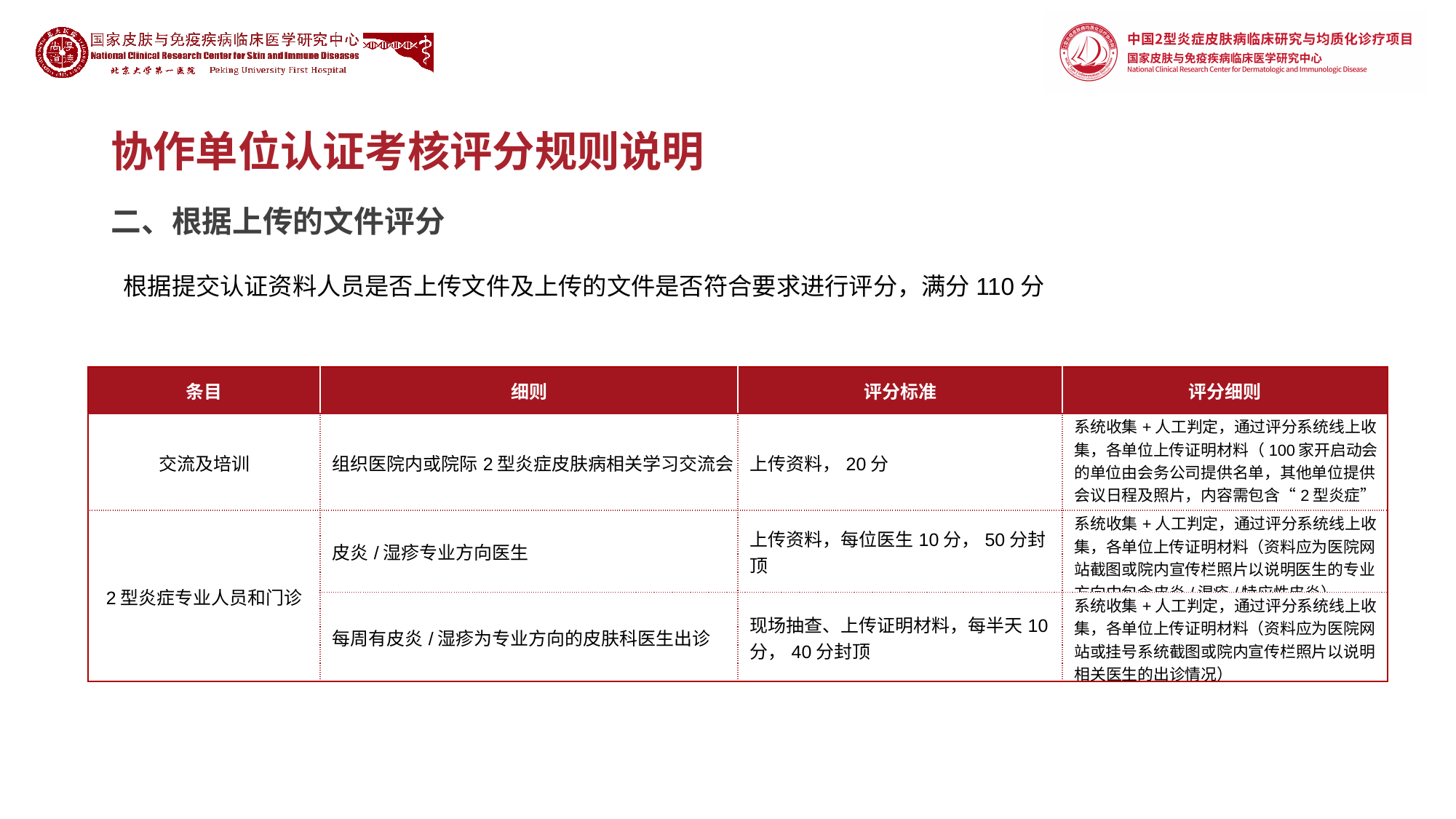

# 协作单位认证考核评分规则说明
二、根据上传的文件评分
根据提交认证资料人员是否上传文件及上传的文件是否符合要求进行评分，满分110分
| 条目 | 细则 | 评分标准 | 评分细则 |
| --- | --- | --- | --- |
| 交流及培训 | 组织医院内或院际2型炎症皮肤病相关学习交流会 | 上传资料，20分 | 系统收集+人工判定，通过评分系统线上收集，各单位上传证明材料（100家开启动会的单位由会务公司提供名单，其他单位提供会议日程及照片，内容需包含“2型炎症”字样） |
| 2型炎症专业人员和门诊 | 皮炎/湿疹专业方向医生 | 上传资料，每位医生10分，50分封顶 | 系统收集+人工判定，通过评分系统线上收集，各单位上传证明材料（资料应为医院网站截图或院内宣传栏照片以说明医生的专业方向中包含皮炎/湿疹/特应性皮炎） |
|  | 每周有皮炎/湿疹为专业方向的皮肤科医生出诊 | 现场抽查、上传证明材料，每半天10分，40分封顶 | 系统收集+人工判定，通过评分系统线上收集，各单位上传证明材料（资料应为医院网站或挂号系统截图或院内宣传栏照片以说明相关医生的出诊情况） |